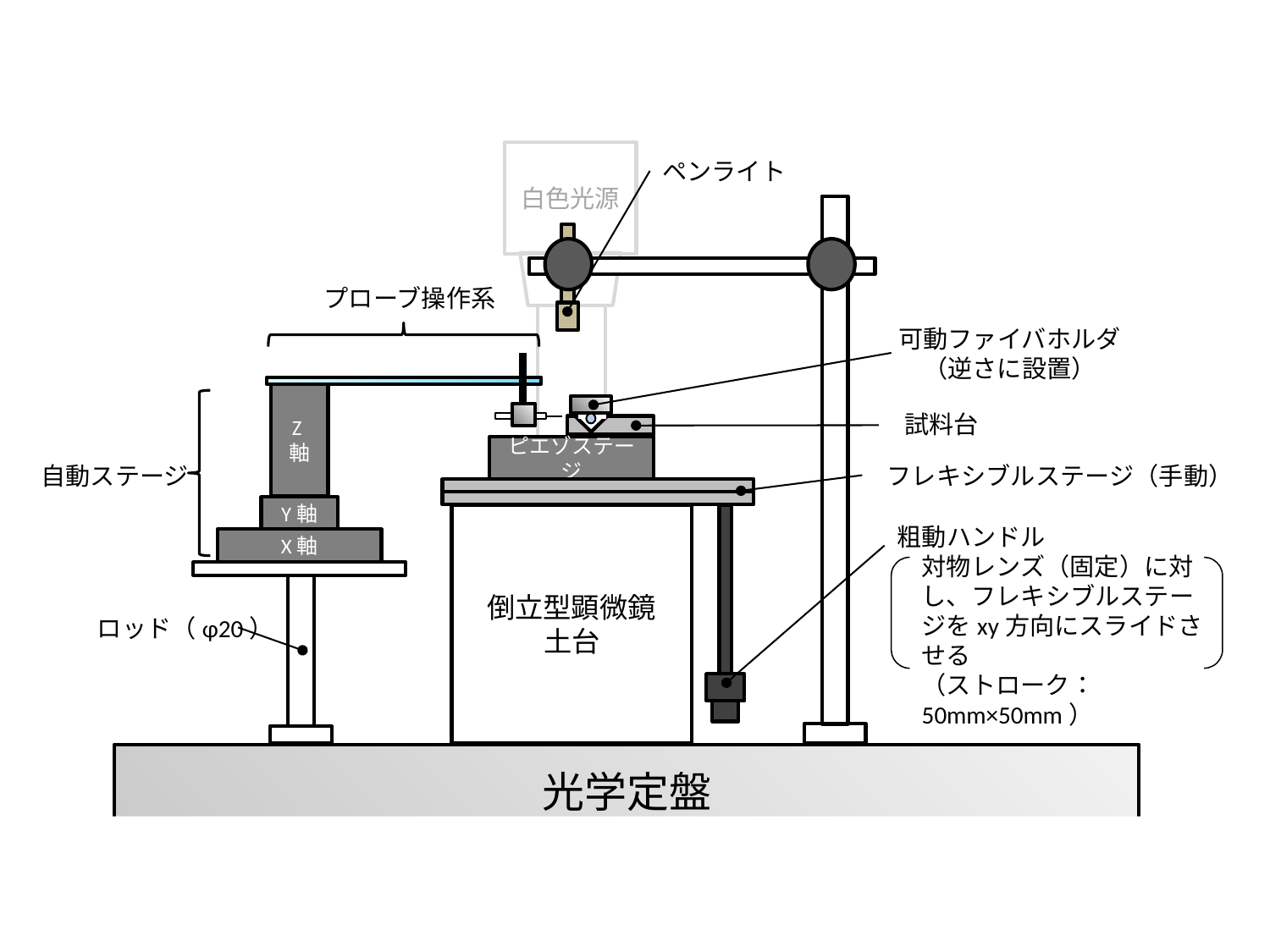

白色光源

ペンライト

プローブ操作系
可動ファイバホルダ
（逆さに設置）

Z軸

試料台

ピエゾステージ
自動ステージ
フレキシブルステージ（手動）

Y軸
倒立型顕微鏡
土台

粗動ハンドル
対物レンズ（固定）に対し、フレキシブルステージをxy方向にスライドさせる
（ストローク：50mm×50mm）
X軸

ロッド（φ20）

光学定盤